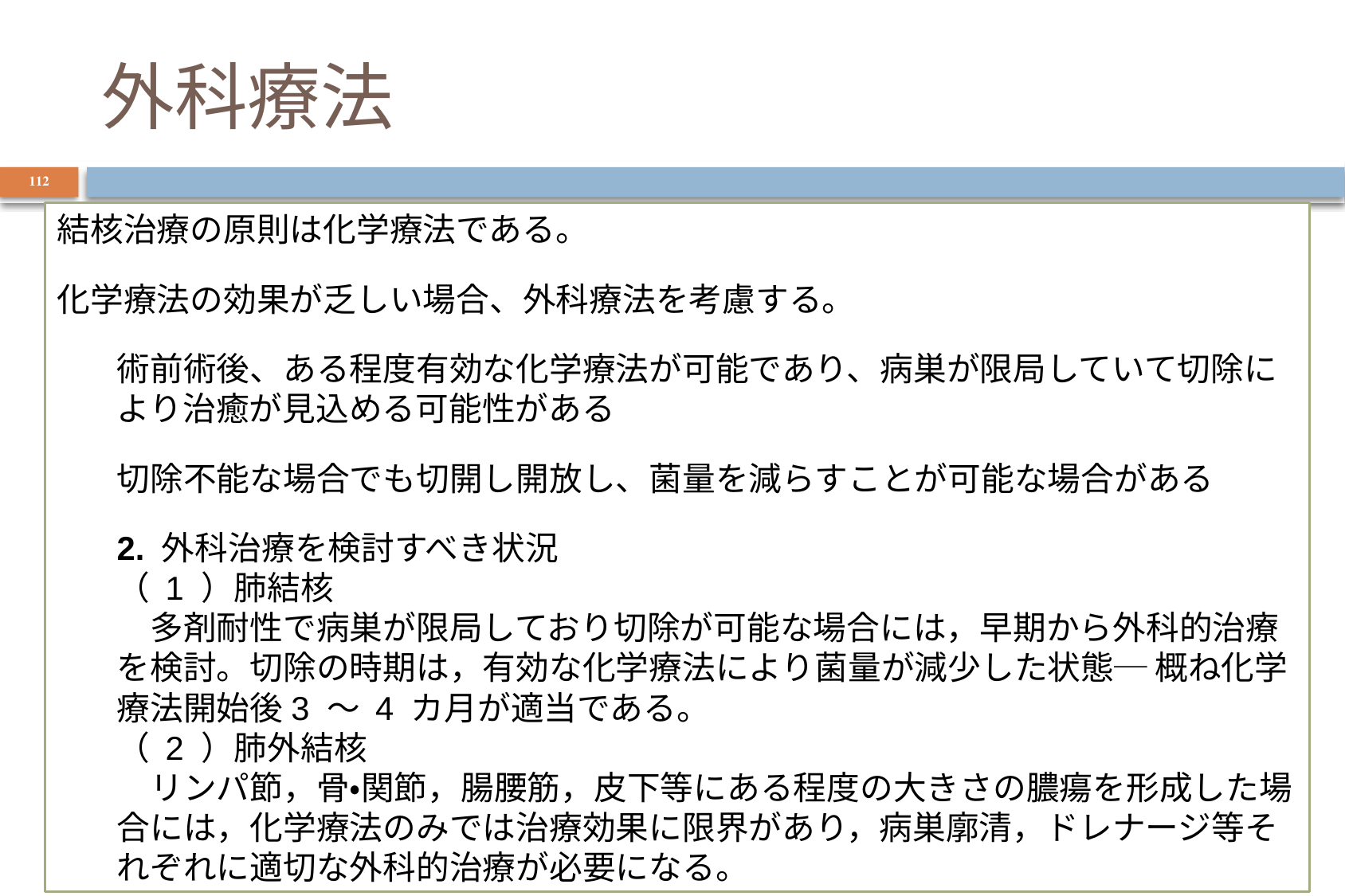

# 外科療法
112
結核治療の原則は化学療法である。
化学療法の効果が乏しい場合、外科療法を考慮する。
術前術後、ある程度有効な化学療法が可能であり、病巣が限局していて切除により治癒が見込める可能性がある
切除不能な場合でも切開し開放し、菌量を減らすことが可能な場合がある
2. 外科治療を検討すべき状況
（ 1 ）肺結核
　多剤耐性で病巣が限局しており切除が可能な場合には，早期から外科的治療を検討。切除の時期は，有効な化学療法により菌量が減少した状態─ 概ね化学療法開始後3 ～ 4 カ月が適当である。
（ 2 ）肺外結核
　リンパ節，骨・関節，腸腰筋，皮下等にある程度の大きさの膿瘍を形成した場合には，化学療法のみでは治療効果に限界があり，病巣廓清，ドレナージ等それぞれに適切な外科的治療が必要になる。